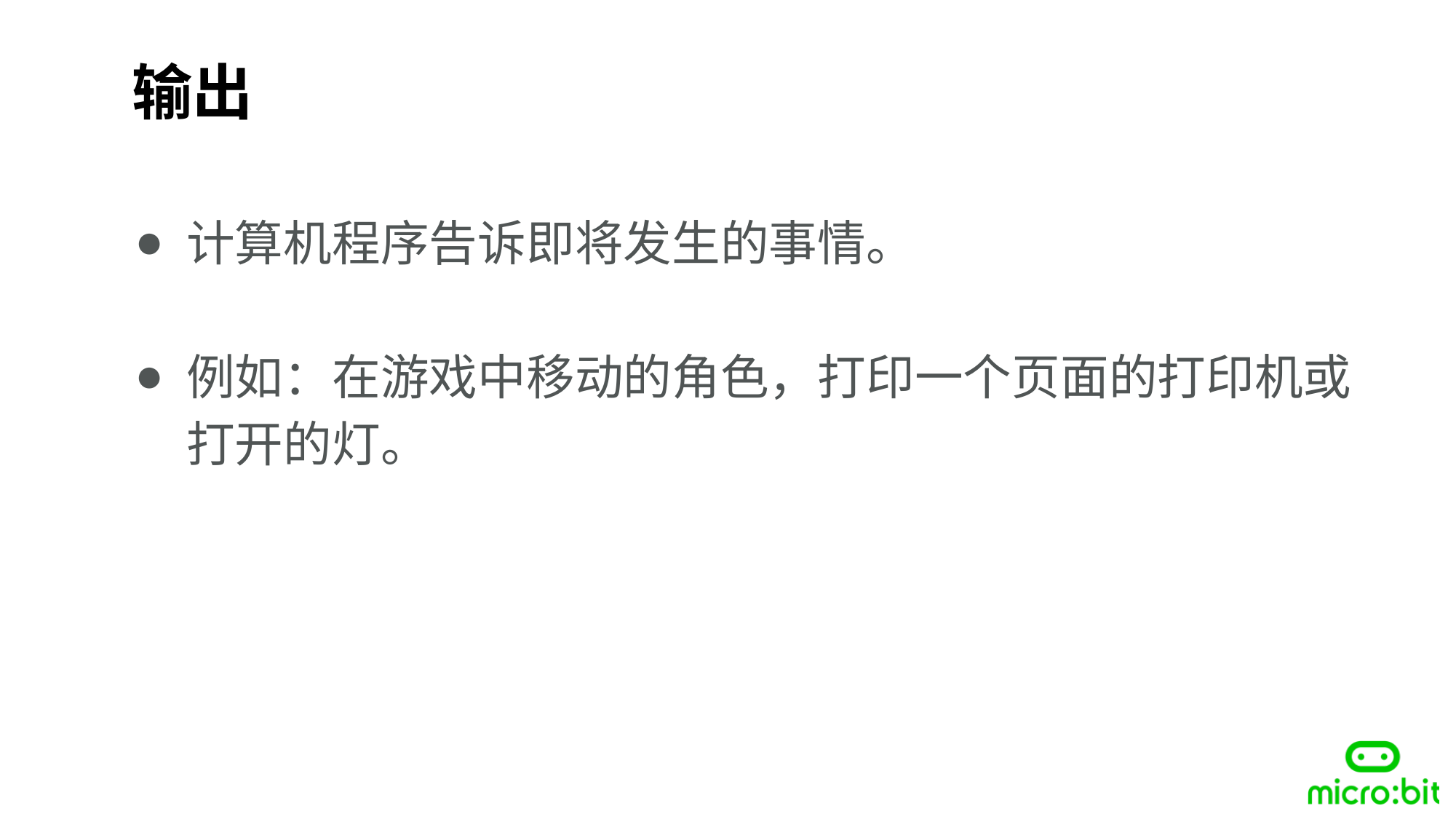

输出

计算机程序告诉即将发生的事情。

例如：在游戏中移动的角色，打印一个页面的打印机或打开的灯。